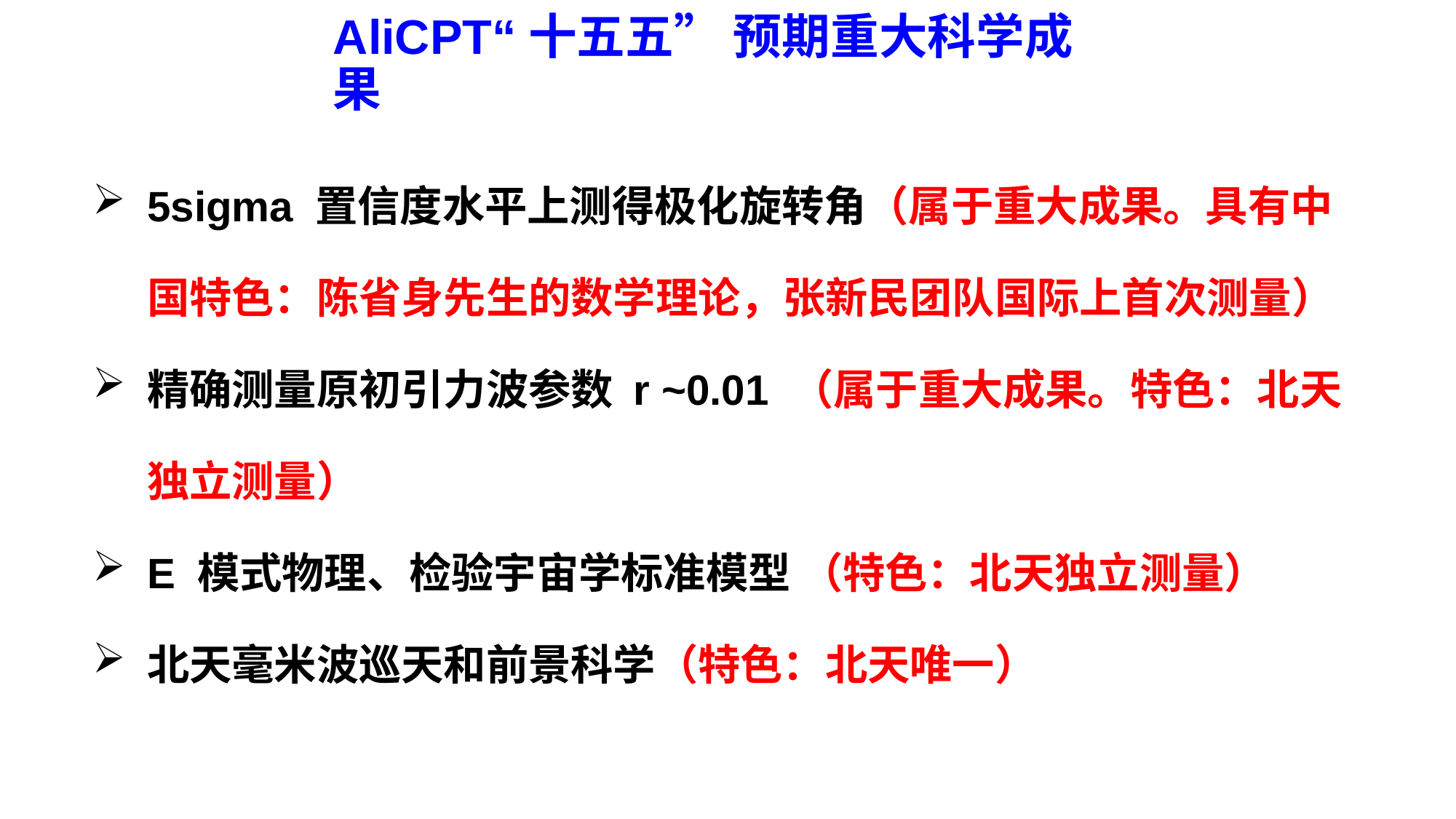

AliCPT“十五五” 预期重大科学成果
5sigma 置信度水平上测得极化旋转角（属于重大成果。具有中国特色：陈省身先生的数学理论，张新民团队国际上首次测量）
精确测量原初引力波参数 r ~0.01 （属于重大成果。特色：北天独立测量）
E 模式物理、检验宇宙学标准模型 （特色：北天独立测量）
北天毫米波巡天和前景科学（特色：北天唯一）